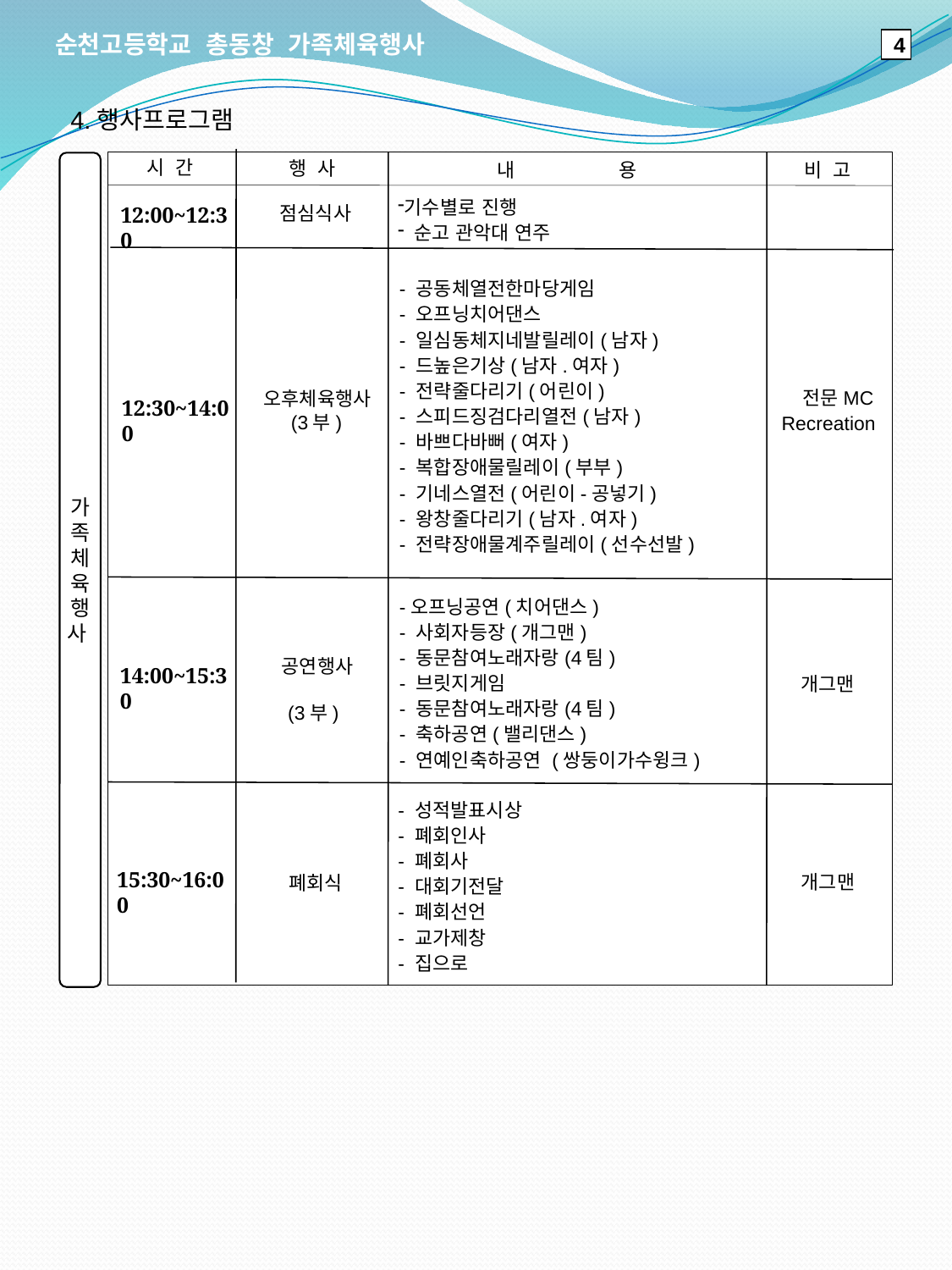

순천고등학교  총동창  가족체육행사
4
4.행사프로그램
시  간
비  고
행  사
내                   용

가
족
체
육
행
사
기수별로 진행
 순고 관악대 연주
  점심식사
12:00~12:30
- 공동체열전한마당게임
- 오프닝치어댄스
- 일심동체지네발릴레이(남자)
- 드높은기상(남자.여자)
- 전략줄다리기(어린이)
- 스피드징검다리열전(남자)
- 바쁘다바뻐(여자)
- 복합장애물릴레이(부부)
- 기네스열전(어린이-공넣기)
- 왕창줄다리기(남자.여자)
- 전략장애물계주릴레이(선수선발)

   전문MC
Recreation

 오후체육행사
      (3부)
12:30~14:00
-오프닝공연(치어댄스)
- 사회자등장(개그맨)
- 동문참여노래자랑(4팀)
- 브릿지게임
- 동문참여노래자랑(4팀)
- 축하공연(밸리댄스)
- 연예인축하공연 (쌍둥이가수윙크)
 공연행사
   (3부)
14:00~15:30
   개그맨

- 성적발표시상
- 폐회인사
- 폐회사
- 대회기전달
- 폐회선언
- 교가제창
- 집으로
15:30~16:00
   개그맨

  폐회식